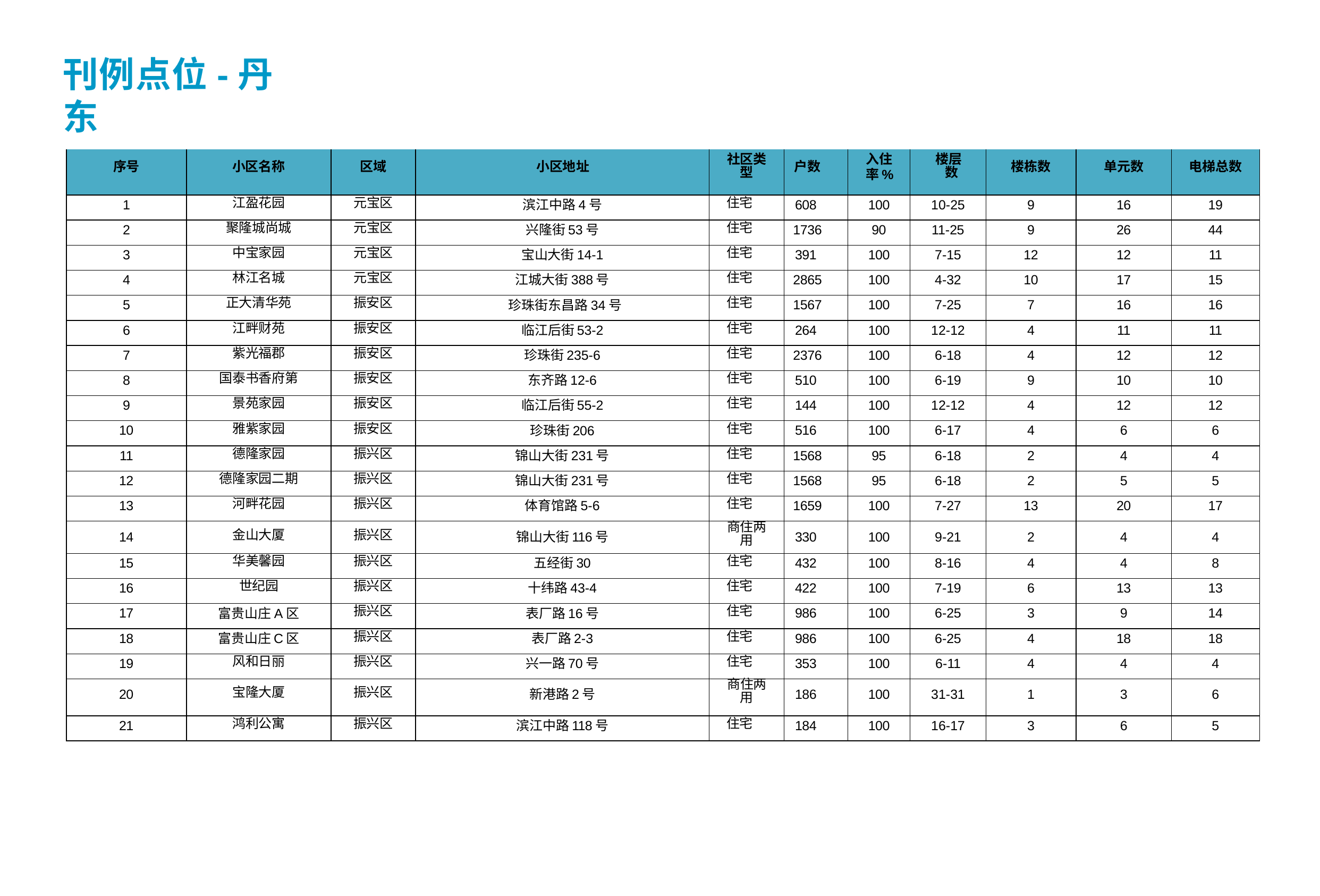

# 刊例点位-丹东
| 序号 | 小区名称 | 区域 | 小区地址 | 社区类型 | 户数 | 入住率% | 楼层数 | 楼栋数 | 单元数 | 电梯总数 |
| --- | --- | --- | --- | --- | --- | --- | --- | --- | --- | --- |
| 1 | 江盈花园 | 元宝区 | 滨江中路4号 | 住宅 | 608 | 100 | 10-25 | 9 | 16 | 19 |
| 2 | 聚隆城尚城 | 元宝区 | 兴隆街53号 | 住宅 | 1736 | 90 | 11-25 | 9 | 26 | 44 |
| 3 | 中宝家园 | 元宝区 | 宝山大街14-1 | 住宅 | 391 | 100 | 7-15 | 12 | 12 | 11 |
| 4 | 林江名城 | 元宝区 | 江城大街388号 | 住宅 | 2865 | 100 | 4-32 | 10 | 17 | 15 |
| 5 | 正大清华苑 | 振安区 | 珍珠街东昌路34号 | 住宅 | 1567 | 100 | 7-25 | 7 | 16 | 16 |
| 6 | 江畔财苑 | 振安区 | 临江后街53-2 | 住宅 | 264 | 100 | 12-12 | 4 | 11 | 11 |
| 7 | 紫光福郡 | 振安区 | 珍珠街235-6 | 住宅 | 2376 | 100 | 6-18 | 4 | 12 | 12 |
| 8 | 国泰书香府第 | 振安区 | 东齐路12-6 | 住宅 | 510 | 100 | 6-19 | 9 | 10 | 10 |
| 9 | 景苑家园 | 振安区 | 临江后街55-2 | 住宅 | 144 | 100 | 12-12 | 4 | 12 | 12 |
| 10 | 雅紫家园 | 振安区 | 珍珠街206 | 住宅 | 516 | 100 | 6-17 | 4 | 6 | 6 |
| 11 | 德隆家园 | 振兴区 | 锦山大街231号 | 住宅 | 1568 | 95 | 6-18 | 2 | 4 | 4 |
| 12 | 德隆家园二期 | 振兴区 | 锦山大街231号 | 住宅 | 1568 | 95 | 6-18 | 2 | 5 | 5 |
| 13 | 河畔花园 | 振兴区 | 体育馆路5-6 | 住宅 | 1659 | 100 | 7-27 | 13 | 20 | 17 |
| 14 | 金山大厦 | 振兴区 | 锦山大街116号 | 商住两用 | 330 | 100 | 9-21 | 2 | 4 | 4 |
| 15 | 华美馨园 | 振兴区 | 五经街30 | 住宅 | 432 | 100 | 8-16 | 4 | 4 | 8 |
| 16 | 世纪园 | 振兴区 | 十纬路43-4 | 住宅 | 422 | 100 | 7-19 | 6 | 13 | 13 |
| 17 | 富贵山庄A区 | 振兴区 | 表厂路16号 | 住宅 | 986 | 100 | 6-25 | 3 | 9 | 14 |
| 18 | 富贵山庄C区 | 振兴区 | 表厂路2-3 | 住宅 | 986 | 100 | 6-25 | 4 | 18 | 18 |
| 19 | 风和日丽 | 振兴区 | 兴一路70号 | 住宅 | 353 | 100 | 6-11 | 4 | 4 | 4 |
| 20 | 宝隆大厦 | 振兴区 | 新港路2号 | 商住两用 | 186 | 100 | 31-31 | 1 | 3 | 6 |
| 21 | 鸿利公寓 | 振兴区 | 滨江中路118号 | 住宅 | 184 | 100 | 16-17 | 3 | 6 | 5 |